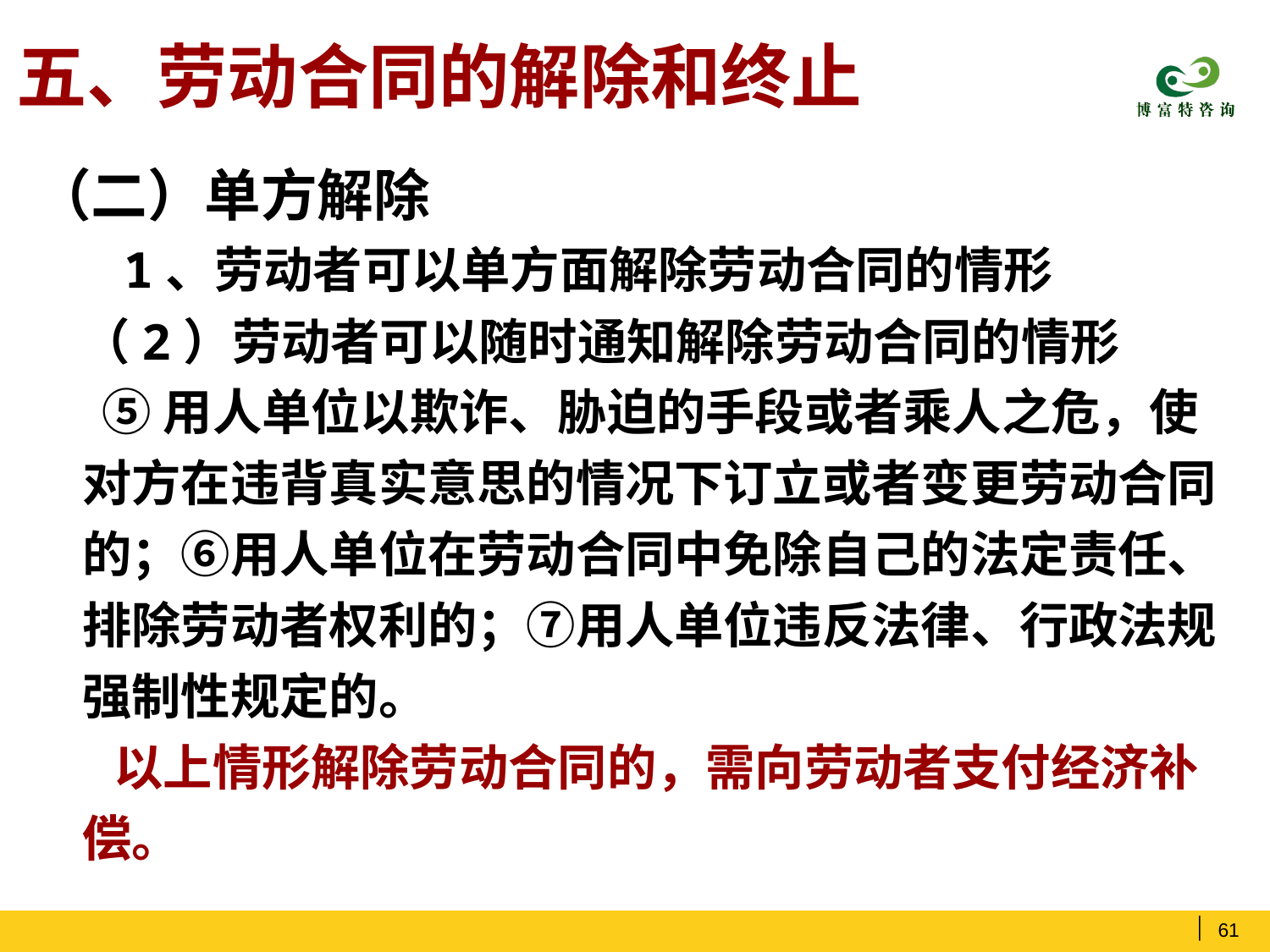

# 五、劳动合同的解除和终止
（二）单方解除
   1、劳动者可以单方面解除劳动合同的情形
   （2）劳动者可以随时通知解除劳动合同的情形
      ⑤用人单位以欺诈、胁迫的手段或者乘人之危，使对方在违背真实意思的情况下订立或者变更劳动合同的；⑥用人单位在劳动合同中免除自己的法定责任、排除劳动者权利的；⑦用人单位违反法律、行政法规强制性规定的。
      以上情形解除劳动合同的，需向劳动者支付经济补偿。